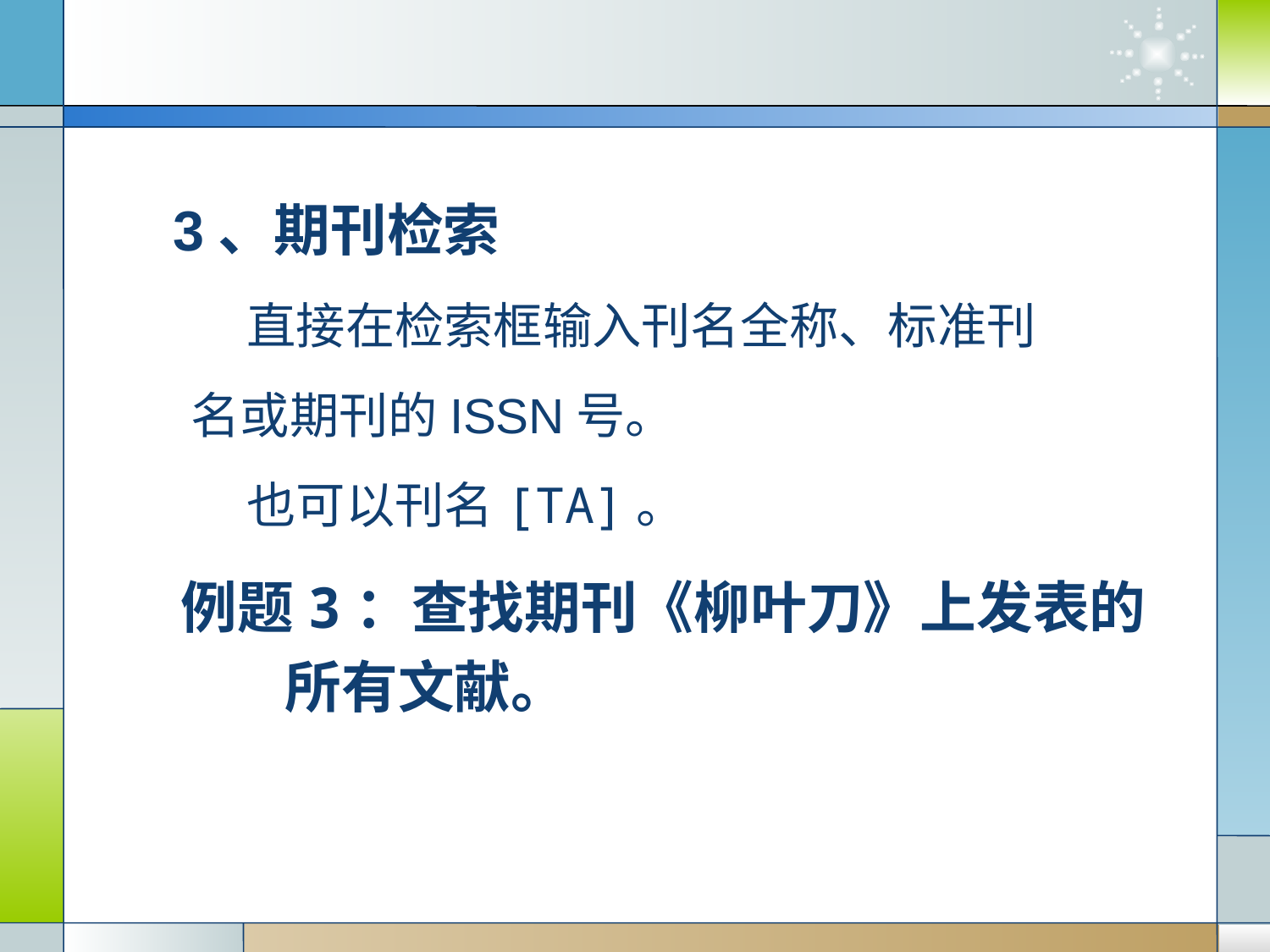

3、期刊检索
    直接在检索框输入刊名全称、标准刊
名或期刊的ISSN号。
    也可以刊名[TA]。

例题3：查找期刊《柳叶刀》上发表的
       所有文献。